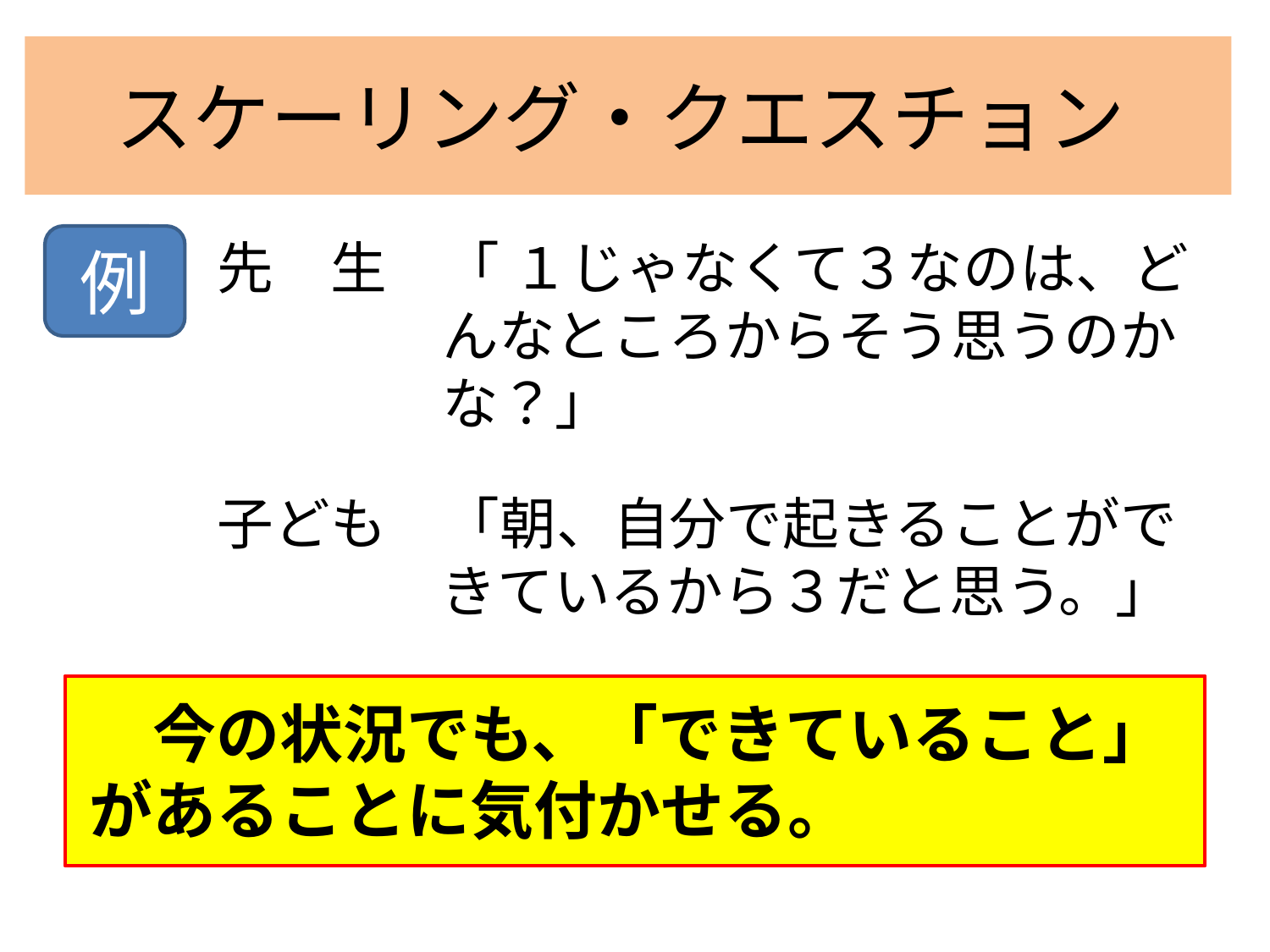

# スケーリング・クエスチョン
例
先　生　「 １じゃなくて３なのは、どんなところからそう思うのかな？」
子ども　「朝、自分で起きることができているから３だと思う。」
今の状況でも、「できていること」があることに気付かせる。